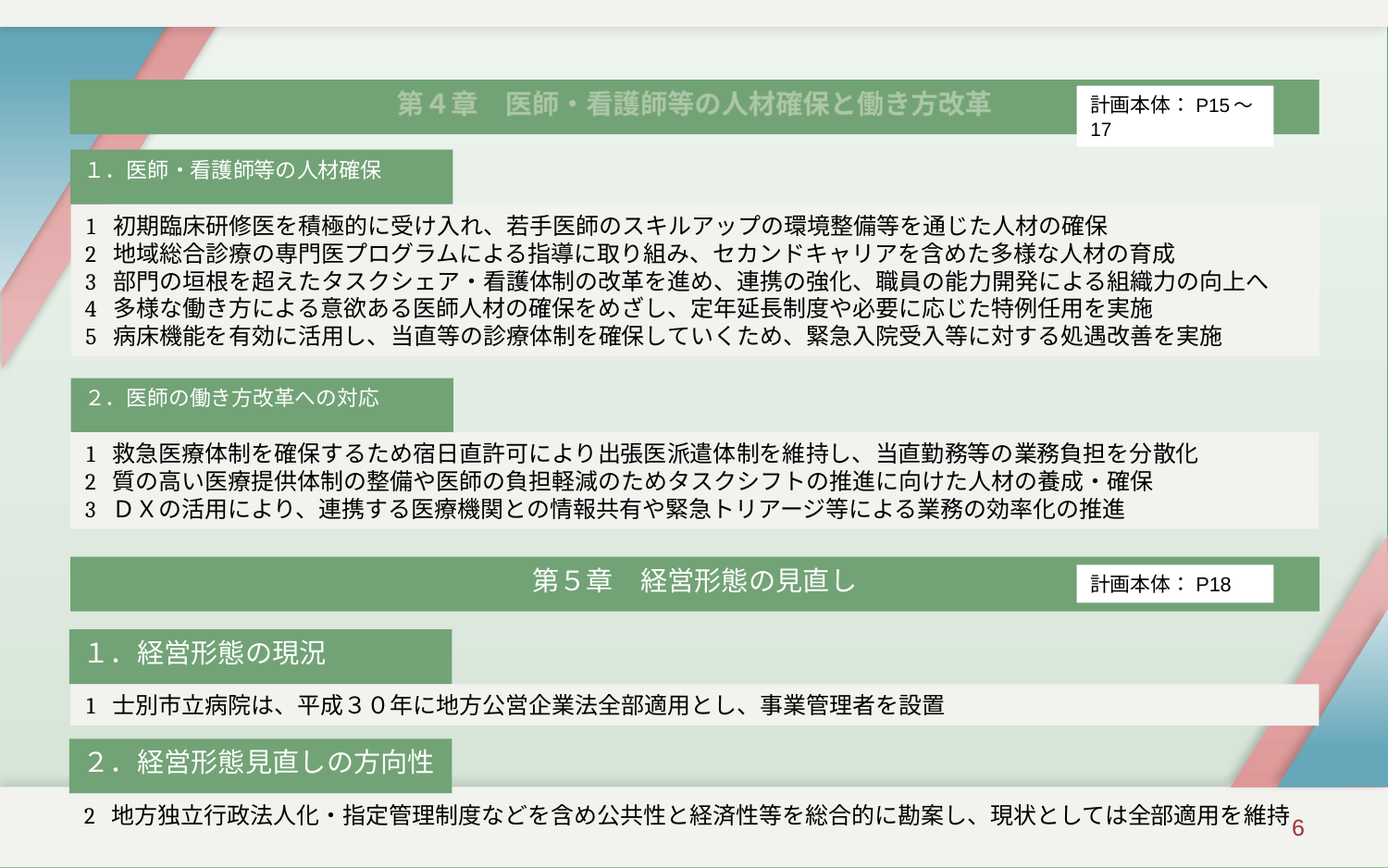

# 第４章　医師・看護師等の人材確保と働き方改革
計画本体：P15～17
１．医師・看護師等の人材確保
1  初期臨床研修医を積極的に受け入れ、若手医師のスキルアップの環境整備等を通じた人材の確保
2  地域総合診療の専門医プログラムによる指導に取り組み、セカンドキャリアを含めた多様な人材の育成
3  部門の垣根を超えたタスクシェア・看護体制の改革を進め、連携の強化、職員の能力開発による組織力の向上へ
4  多様な働き方による意欲ある医師人材の確保をめざし、定年延長制度や必要に応じた特例任用を実施
5  病床機能を有効に活用し、当直等の診療体制を確保していくため、緊急入院受入等に対する処遇改善を実施

２．医師の働き方改革への対応
1  救急医療体制を確保するため宿日直許可により出張医派遣体制を維持し、当直勤務等の業務負担を分散化
2  質の高い医療提供体制の整備や医師の負担軽減のためタスクシフトの推進に向けた人材の養成・確保
3  ＤＸの活用により、連携する医療機関との情報共有や緊急トリアージ等による業務の効率化の推進
第５章　経営形態の見直し
計画本体：P18
１．経営形態の現況
1  士別市立病院は、平成３０年に地方公営企業法全部適用とし、事業管理者を設置
２．経営形態見直しの方向性
2  地方独立行政法人化・指定管理制度などを含め公共性と経済性等を総合的に勘案し、現状としては全部適用を維持
6